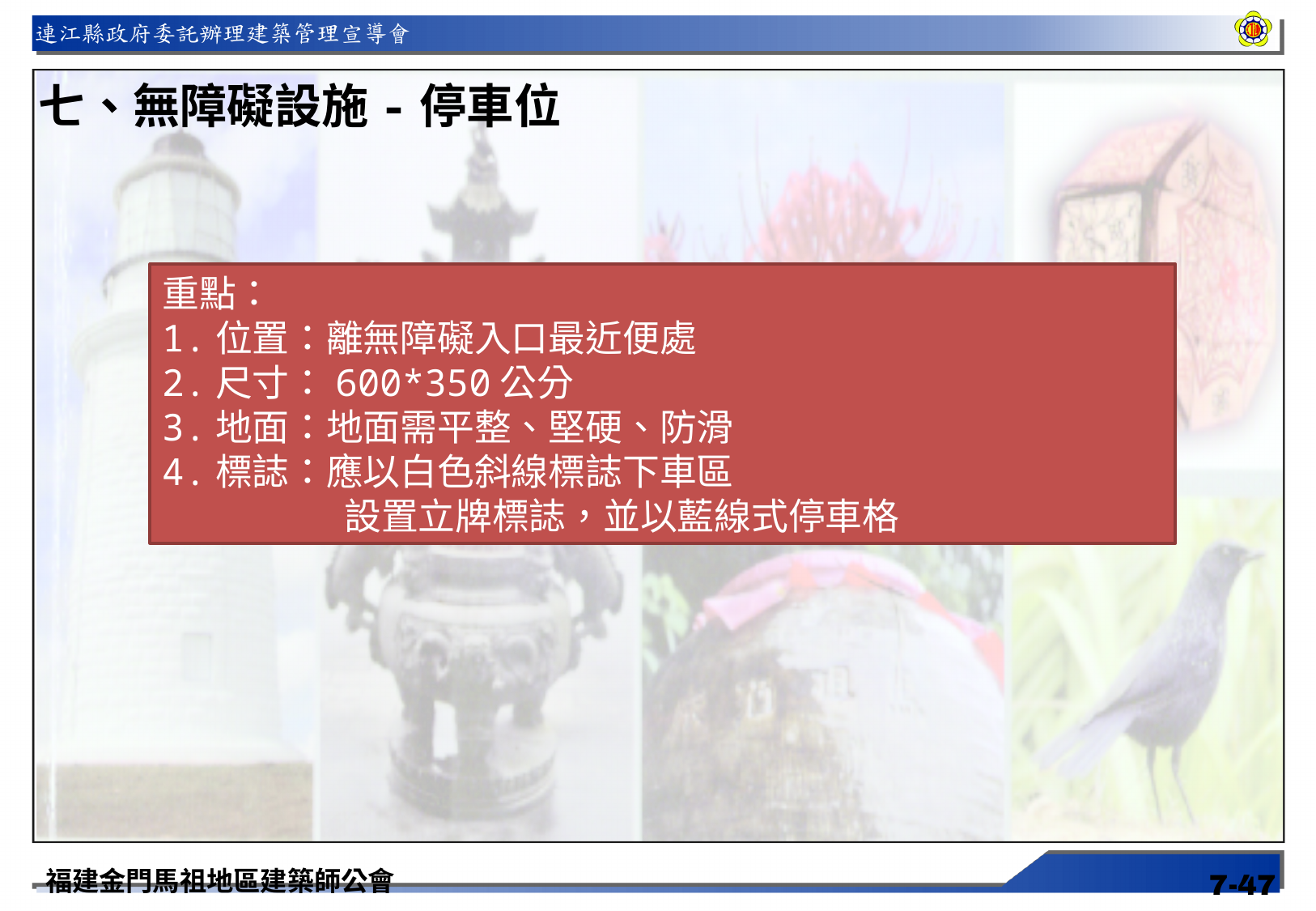

七、無障礙設施-停車位
重點：
1.位置：離無障礙入口最近便處
2.尺寸：600*350公分
3.地面：地面需平整、堅硬、防滑
4.標誌：應以白色斜線標誌下車區
設置立牌標誌，並以藍線式停車格
福建金門馬祖地區建築師公會
7-47